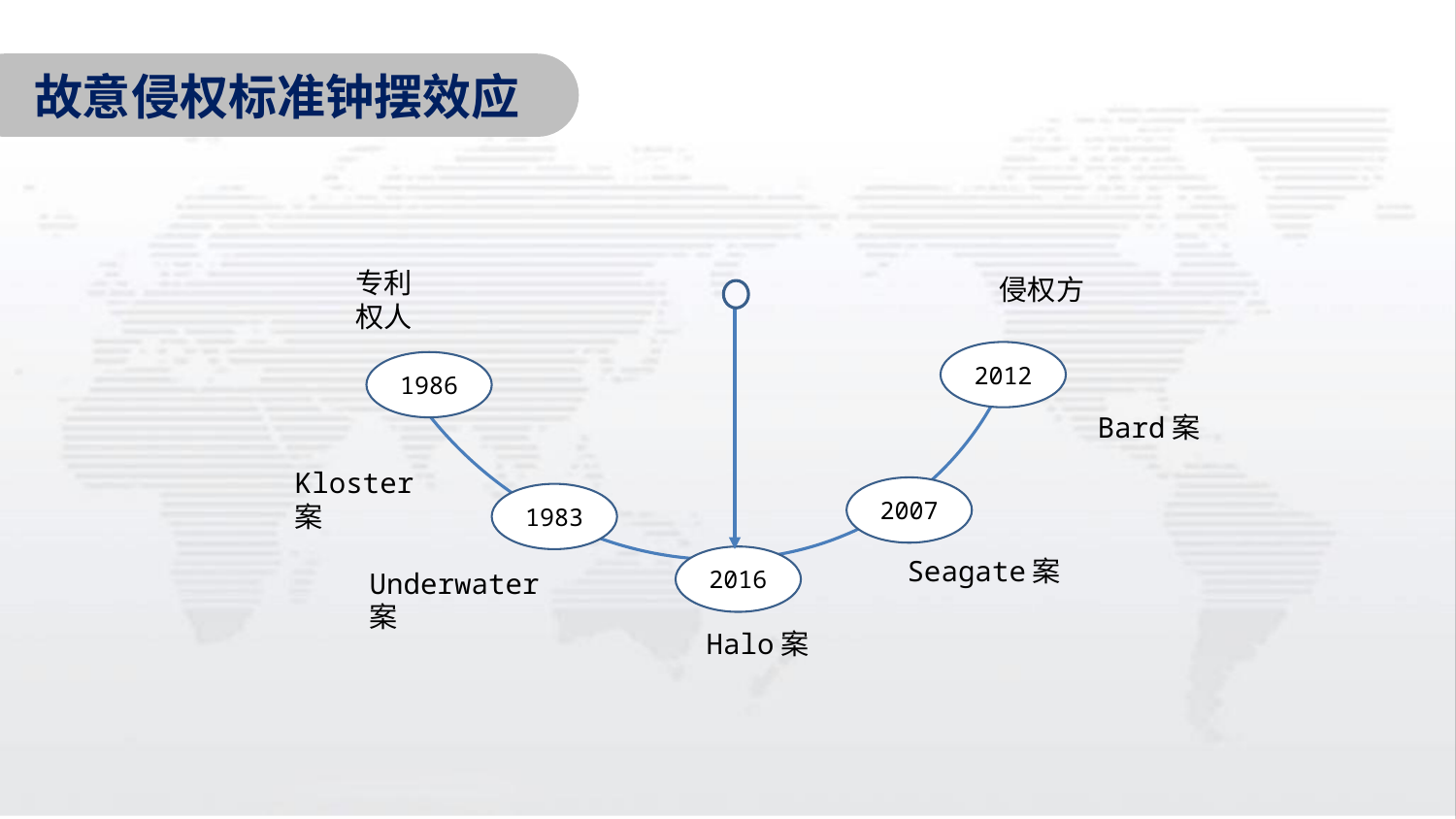

故意侵权标准钟摆效应
专利权人
侵权方

2012
1986
Bard案
Kloster案
2007
1983
2016
Seagate案
Underwater案
Halo案